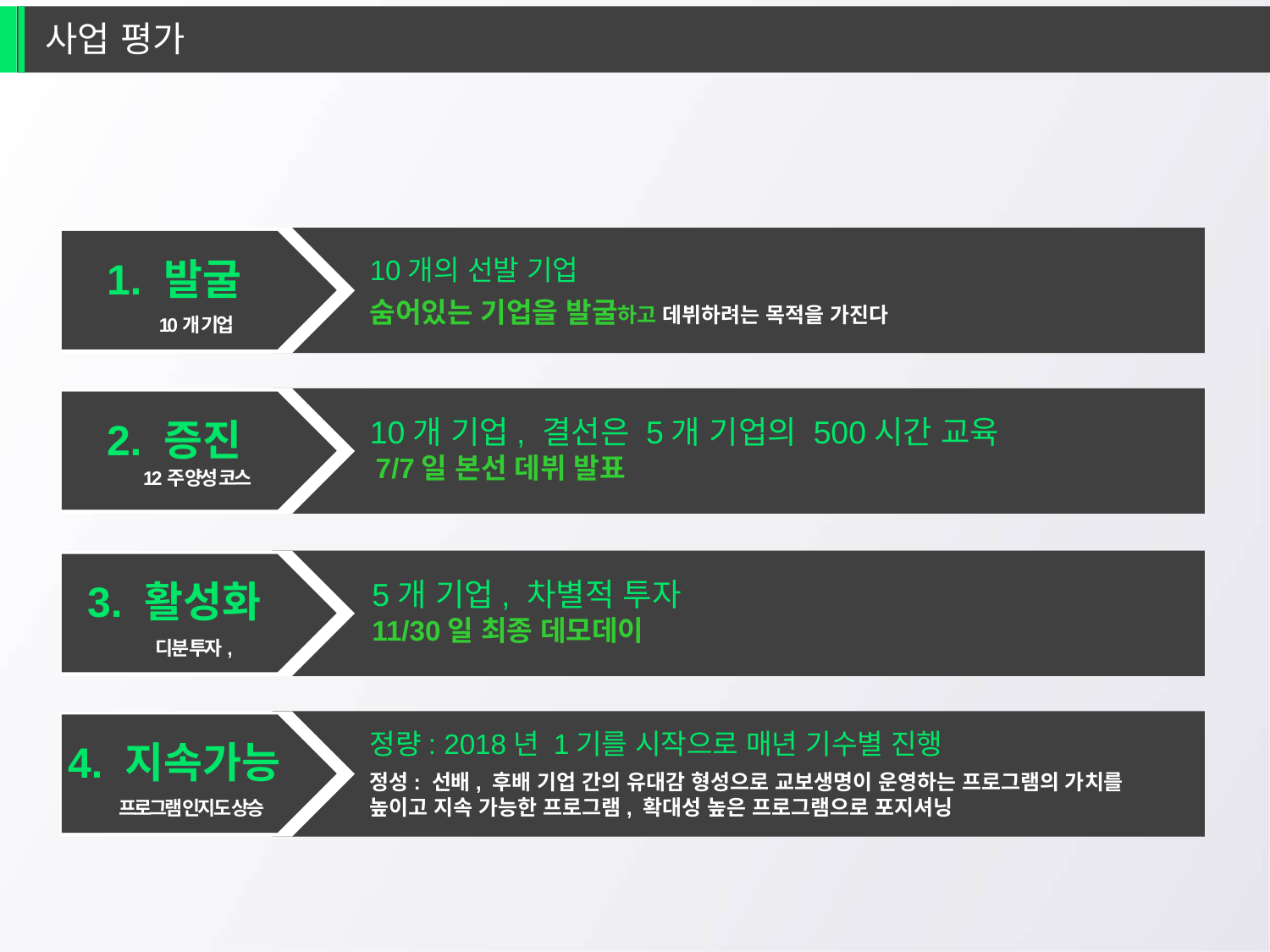

사업 평가

1. 발굴
10개의 선발 기업

숨어있는 기업을 발굴하고 데뷔하려는 목적을 가진다
10개 기업

10개 기업, 결선은 5개 기업의 500시간 교육
 7/7일 본선 데뷔 발표
2. 증진
12주 양성 코스

3. 활성화
5개 기업, 차별적 투자
11/30일 최종 데모데이
디분 투자,

정량: 2018년 1기를 시작으로 매년 기수별 진행

정성: 선배, 후배 기업 간의 유대감 형성으로 교보생명이 운영하는 프로그램의 가치를 높이고 지속 가능한 프로그램, 확대성 높은 프로그램으로 포지셔닝
4. 지속가능
프로그램 인지도 상승